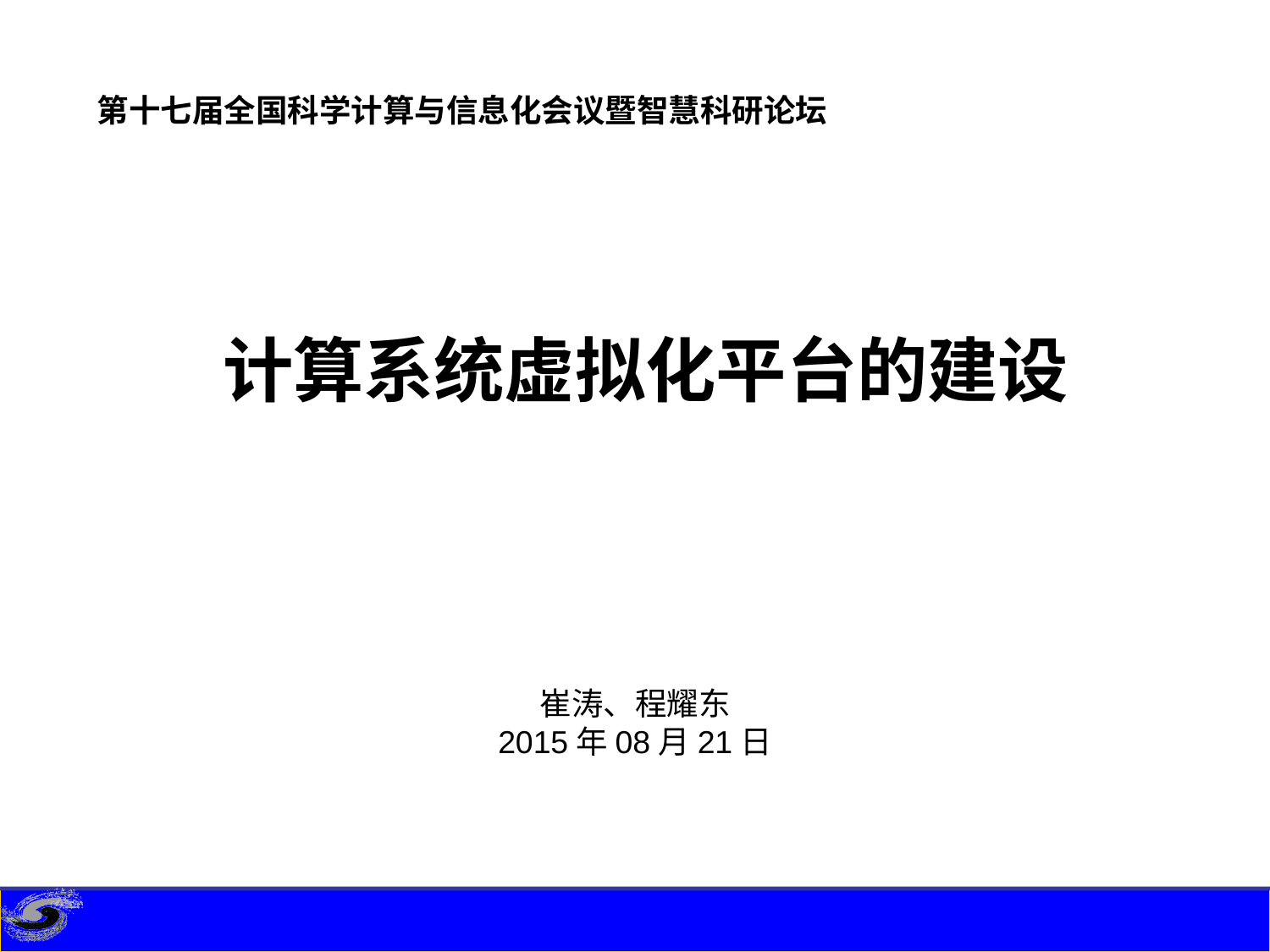

第十七届全国科学计算与信息化会议暨智慧科研论坛
计算系统虚拟化平台的建设
崔涛、程耀东
2015年08月21日